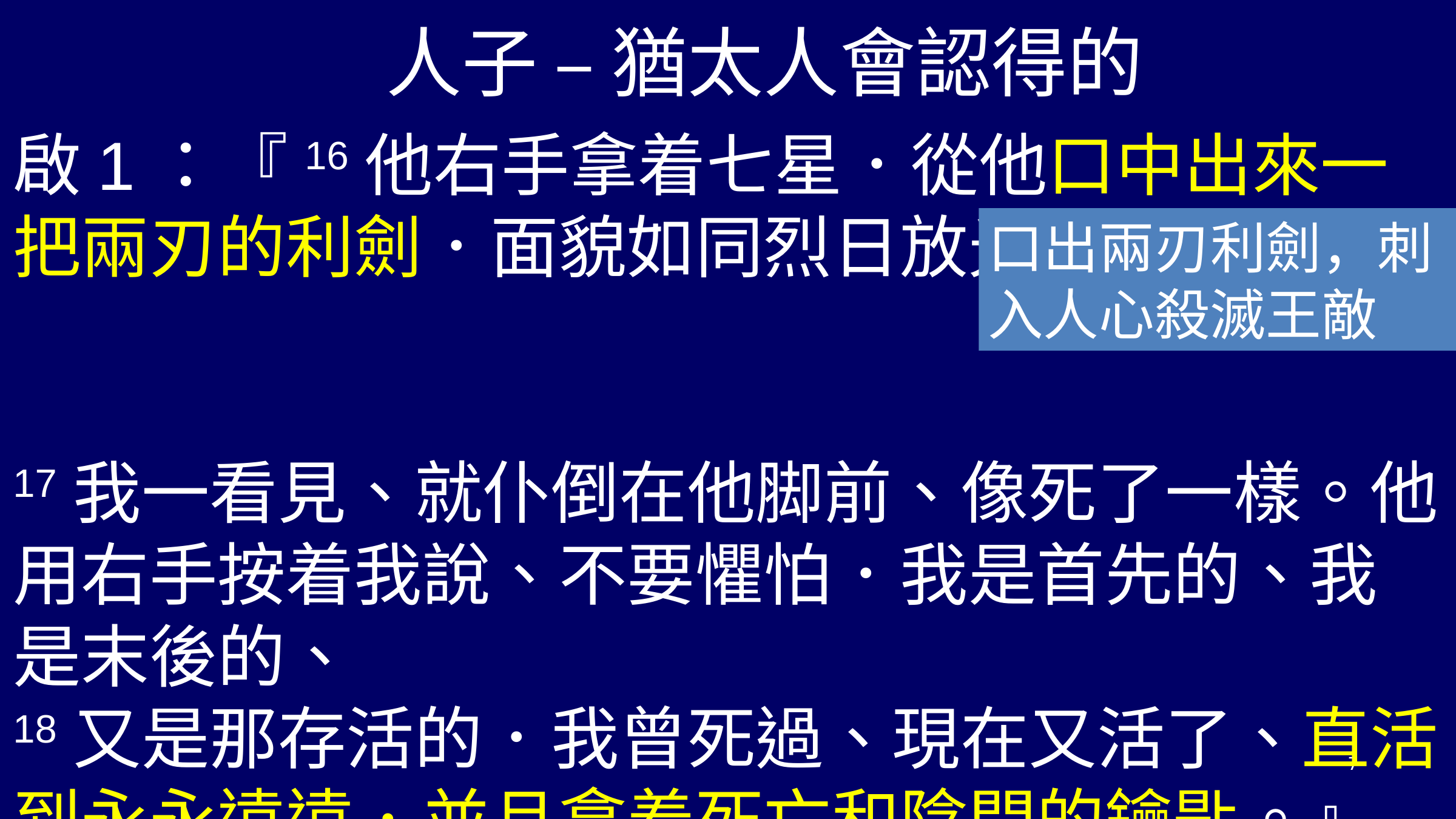

人子 – 猶太人會認得的
啟1：『16他右手拿着七星．從他口中出來一把兩刃的利劍．面貌如同烈日放光。

17我一看見、就仆倒在他脚前、像死了一樣。他用右手按着我說、不要懼怕．我是首先的、我是末後的、
18又是那存活的．我曾死過、現在又活了、直活到永永遠遠．並且拿着死亡和陰間的鑰匙。』
口出兩刃利劍，刺入人心殺滅王敵
7